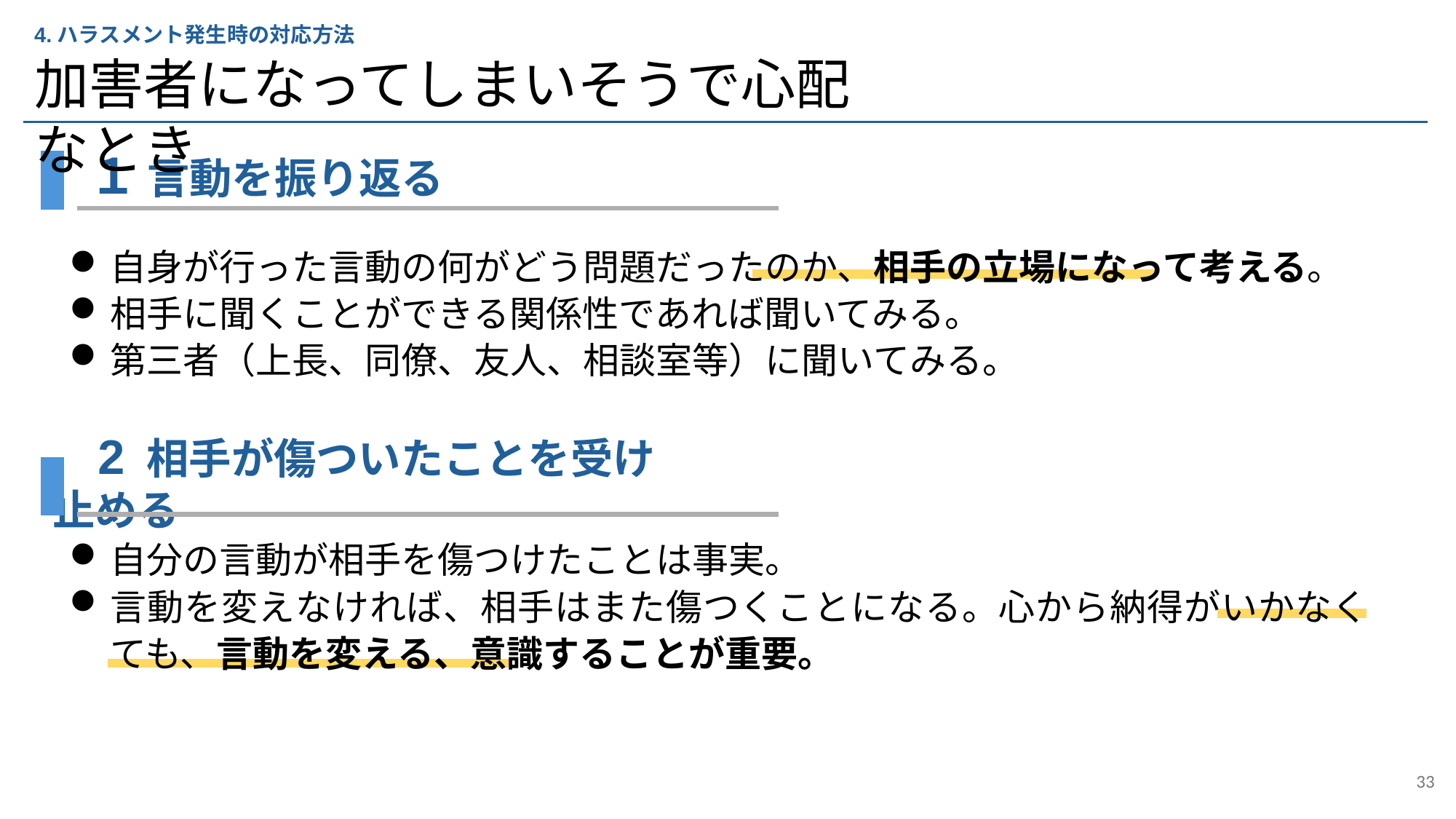

4.ハラスメント発生時の対応方法
加害者になってしまいそうで心配なとき
　１ 言動を振り返る

自身が行った言動の何がどう問題だったのか、相手の立場になって考える。
相手に聞くことができる関係性であれば聞いてみる。
第三者（上長、同僚、友人、相談室等）に聞いてみる。
　2 相手が傷ついたことを受け止める

自分の言動が相手を傷つけたことは事実。
言動を変えなければ、相手はまた傷つくことになる。心から納得がいかなくても、言動を変える、意識することが重要。
33